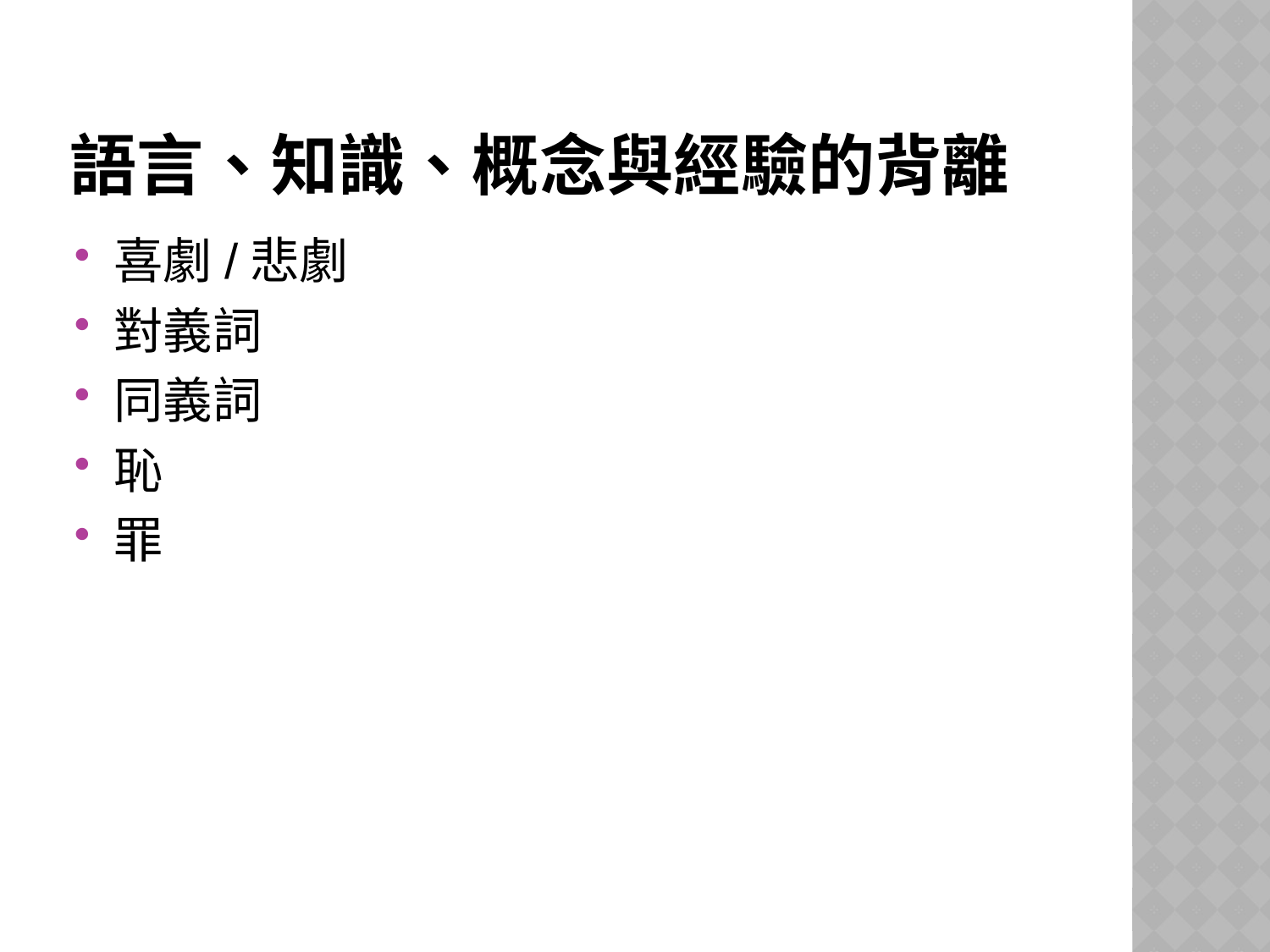

# 語言、知識、概念與經驗的背離
喜劇/悲劇
對義詞
同義詞
恥
罪